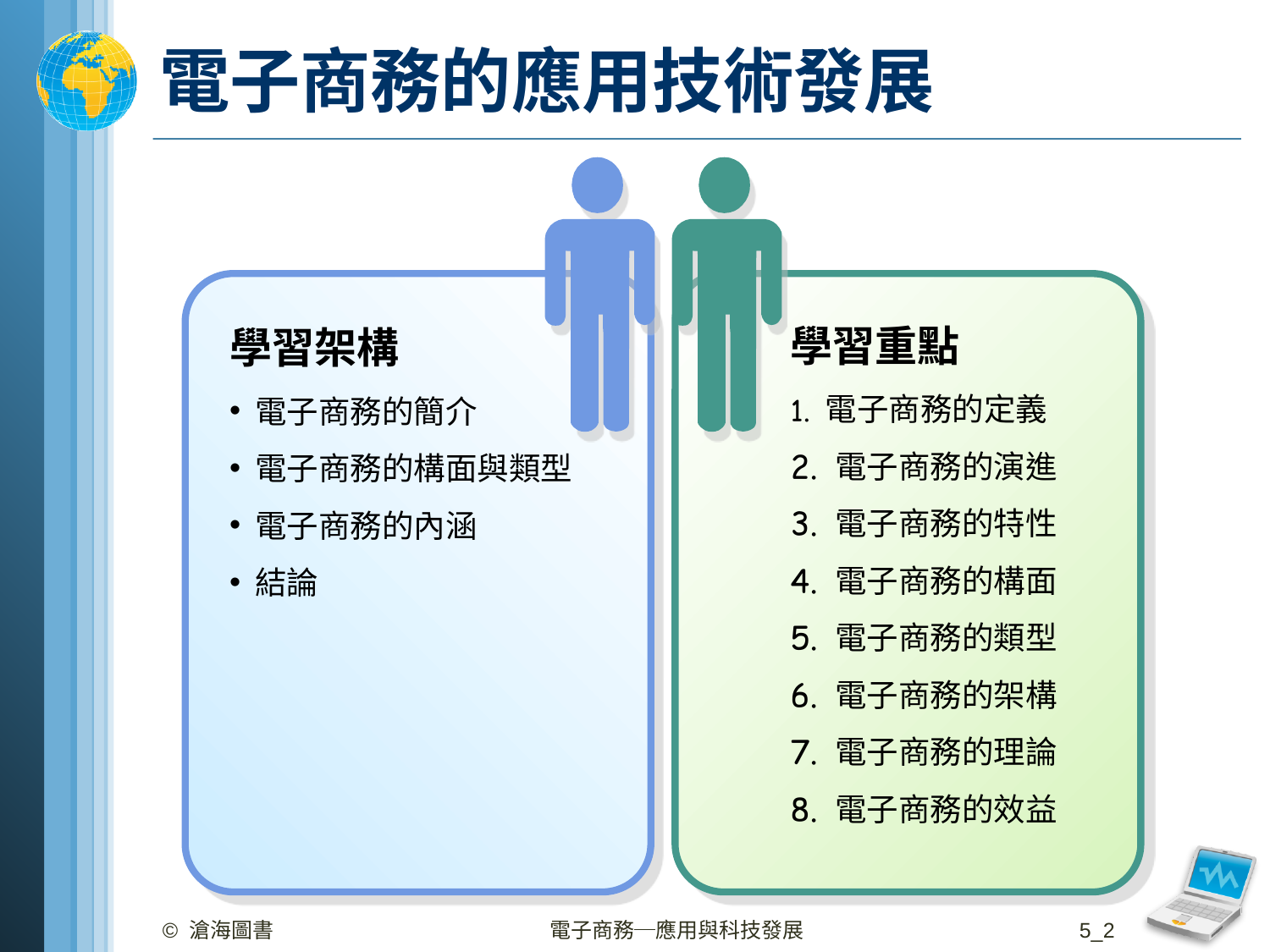

# 電子商務的應用技術發展

學習重點
1. 電子商務的定義
2. 電子商務的演進
3. 電子商務的特性
4. 電子商務的構面
5. 電子商務的類型
6. 電子商務的架構
7. 電子商務的理論
8. 電子商務的效益
學習架構
電子商務的簡介
電子商務的構面與類型
電子商務的內涵
結論

© 滄海圖書
電子商務─應用與科技發展
5_2